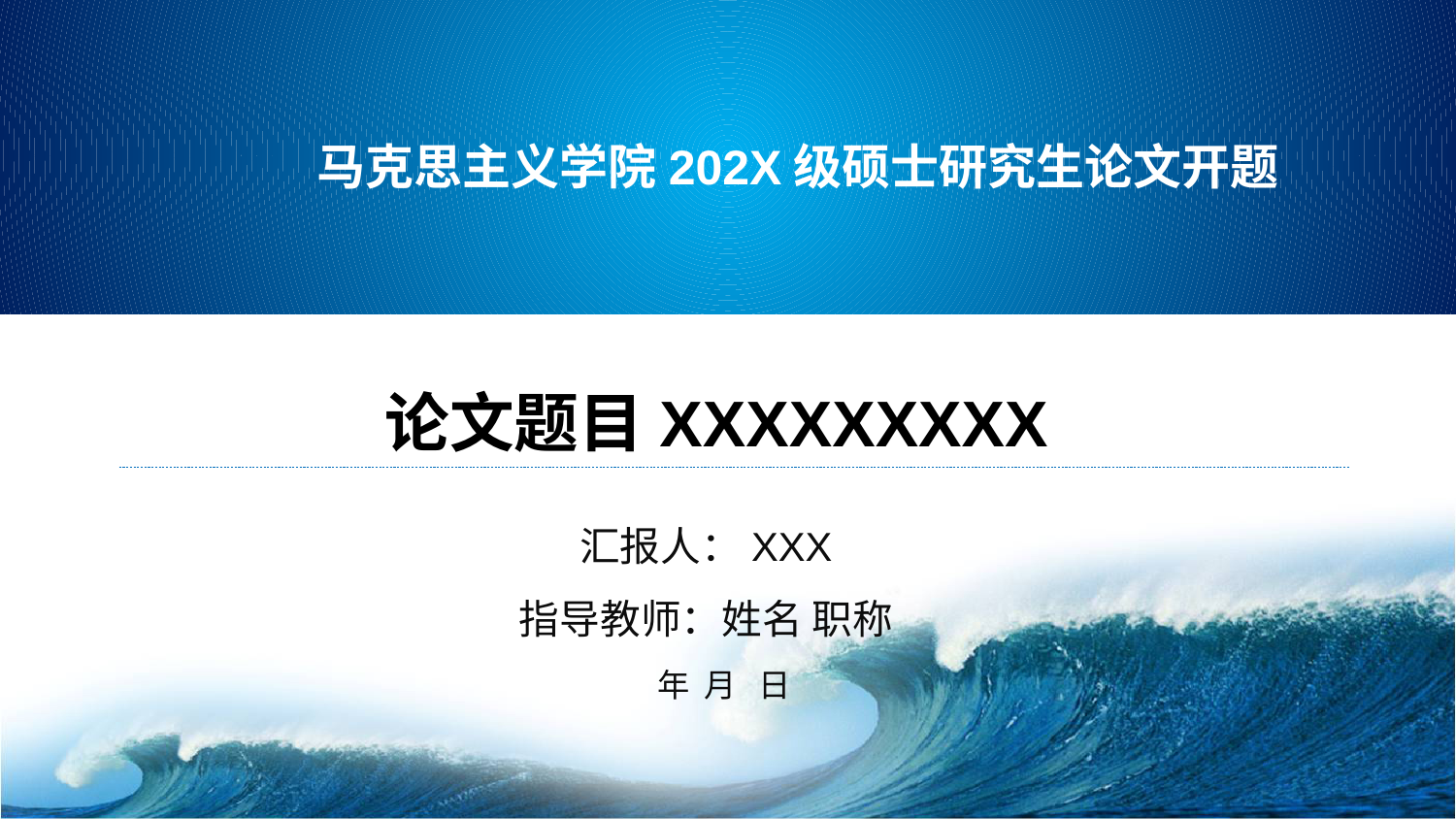

马克思主义学院202X级硕士研究生论文开题
论文题目XXXXXXXXX
汇报人：XXX
指导教师：姓名 职称
 年  月   日